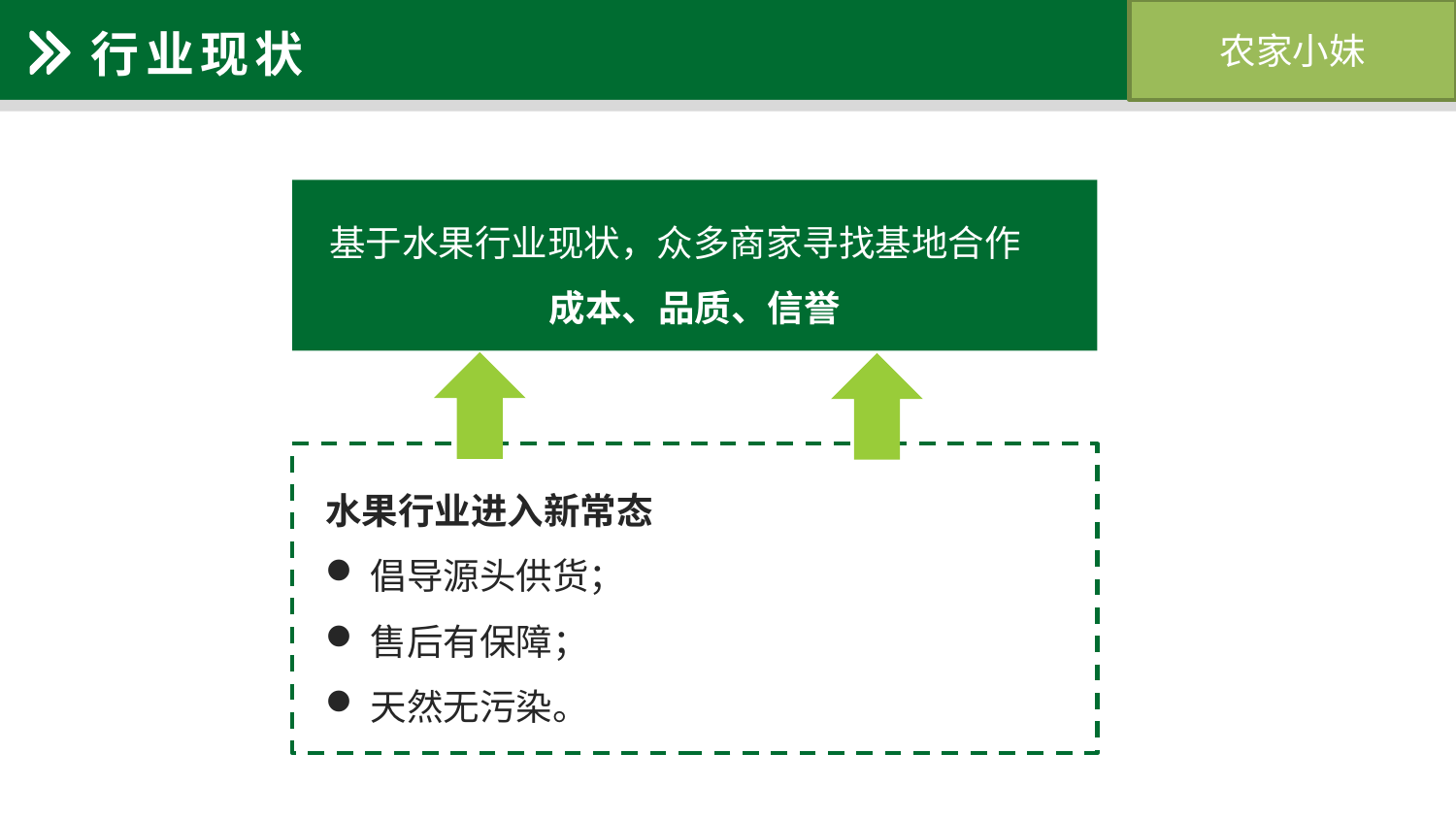

农家小妹
行业现状

基于水果行业现状，众多商家寻找基地合作
成本、品质、信誉

水果行业进入新常态
倡导源头供货；
售后有保障；
天然无污染。